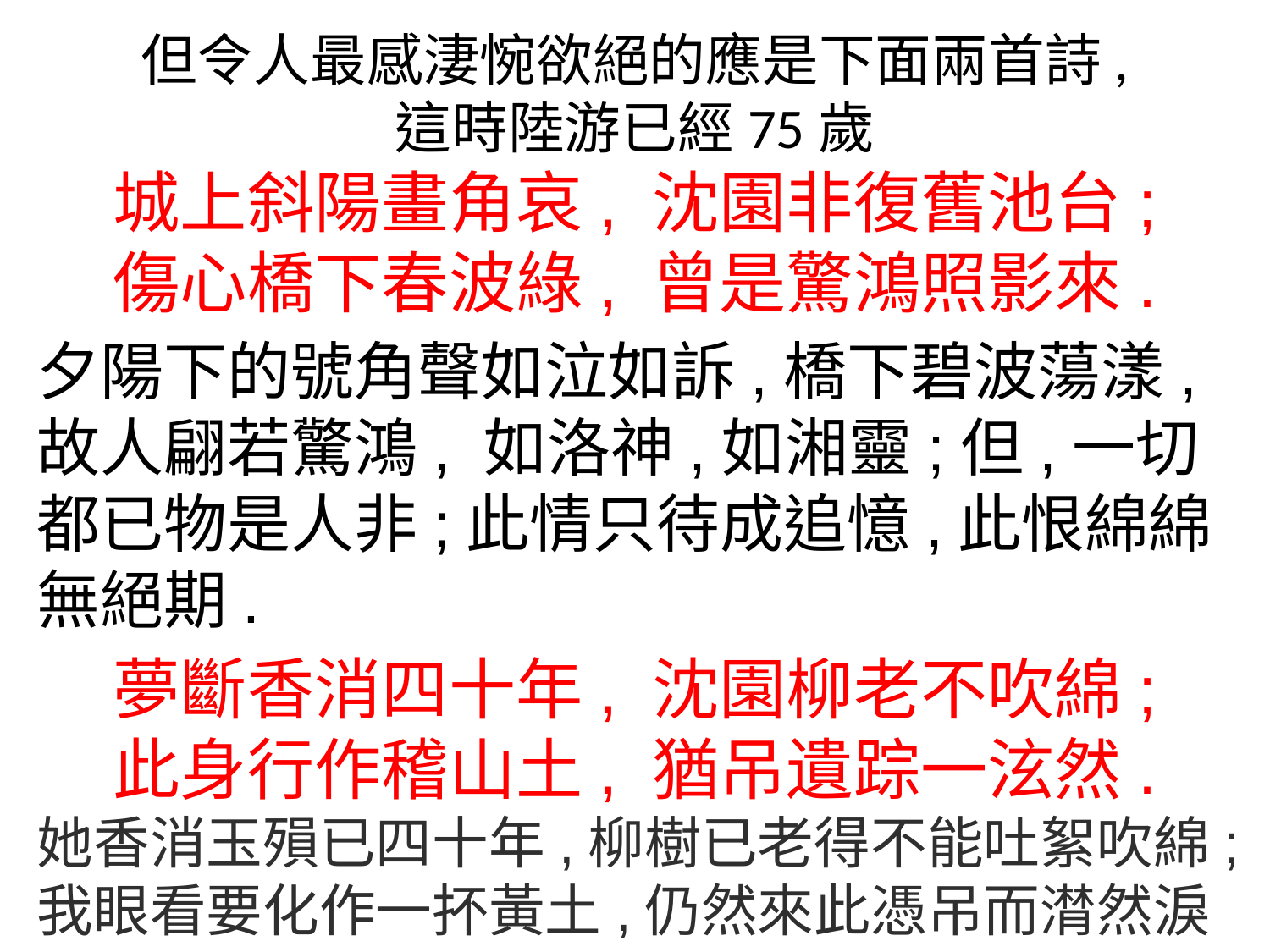

但令人最感淒惋欲絕的應是下面兩首詩,
這時陸游已經75歲
城上斜陽畫角哀, 沈園非復舊池台;
傷心橋下春波綠, 曾是驚鴻照影來.
夕陽下的號角聲如泣如訴,橋下碧波蕩漾,故人翩若驚鴻, 如洛神,如湘靈;但,一切都已物是人非;此情只待成追憶,此恨綿綿無絕期.
夢斷香消四十年, 沈園柳老不吹綿;
此身行作稽山土, 猶吊遺踪一泫然.
她香消玉殞已四十年,柳樹已老得不能吐絮吹綿;
我眼看要化作一抔黃土,仍然來此憑吊而潸然淚下.